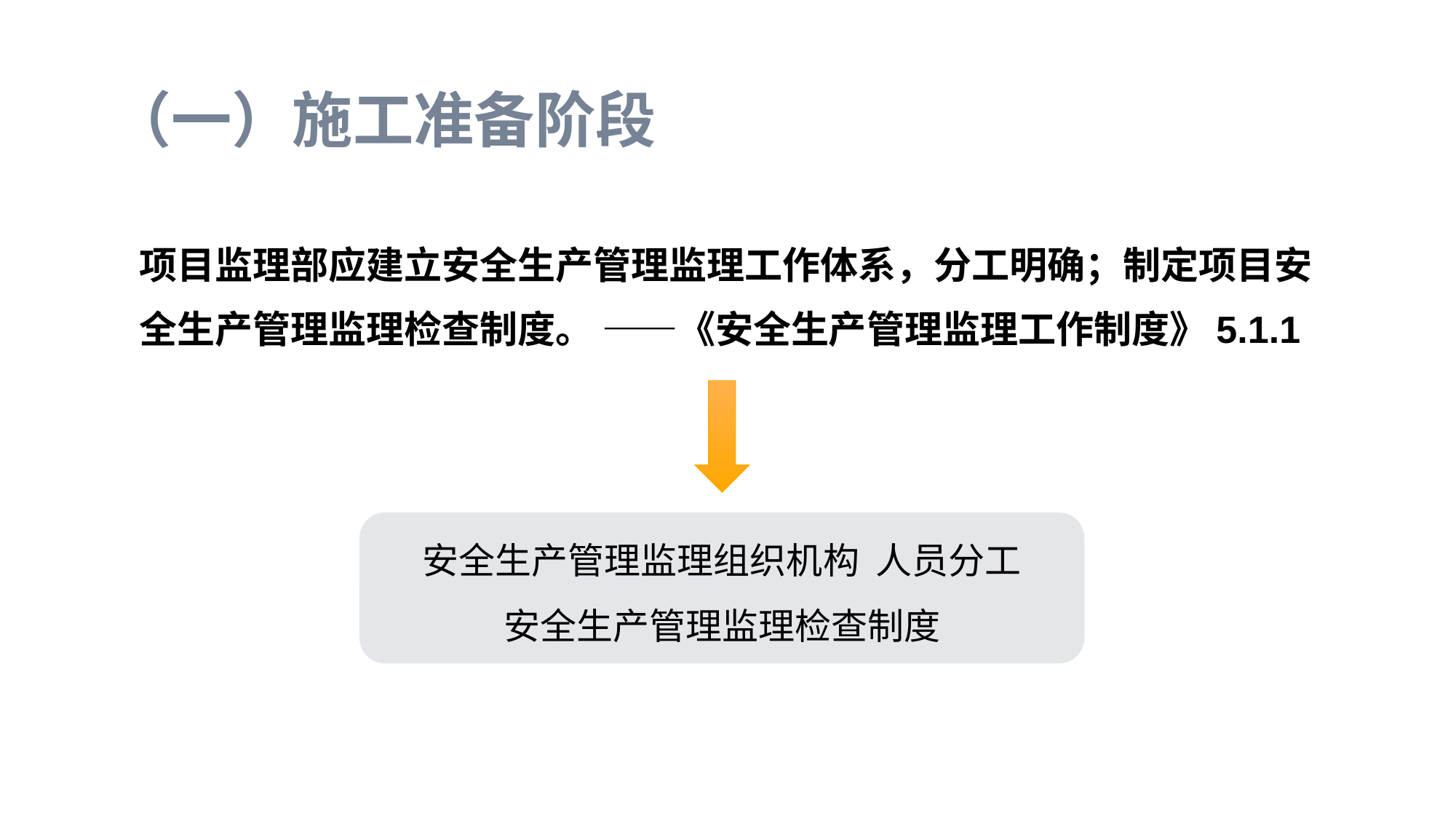

# （一）施工准备阶段
项目监理部应建立安全生产管理监理工作体系，分工明确；制定项目安全生产管理监理检查制度。 ——《安全生产管理监理工作制度》5.1.1

安全生产管理监理组织机构  人员分工
安全生产管理监理检查制度